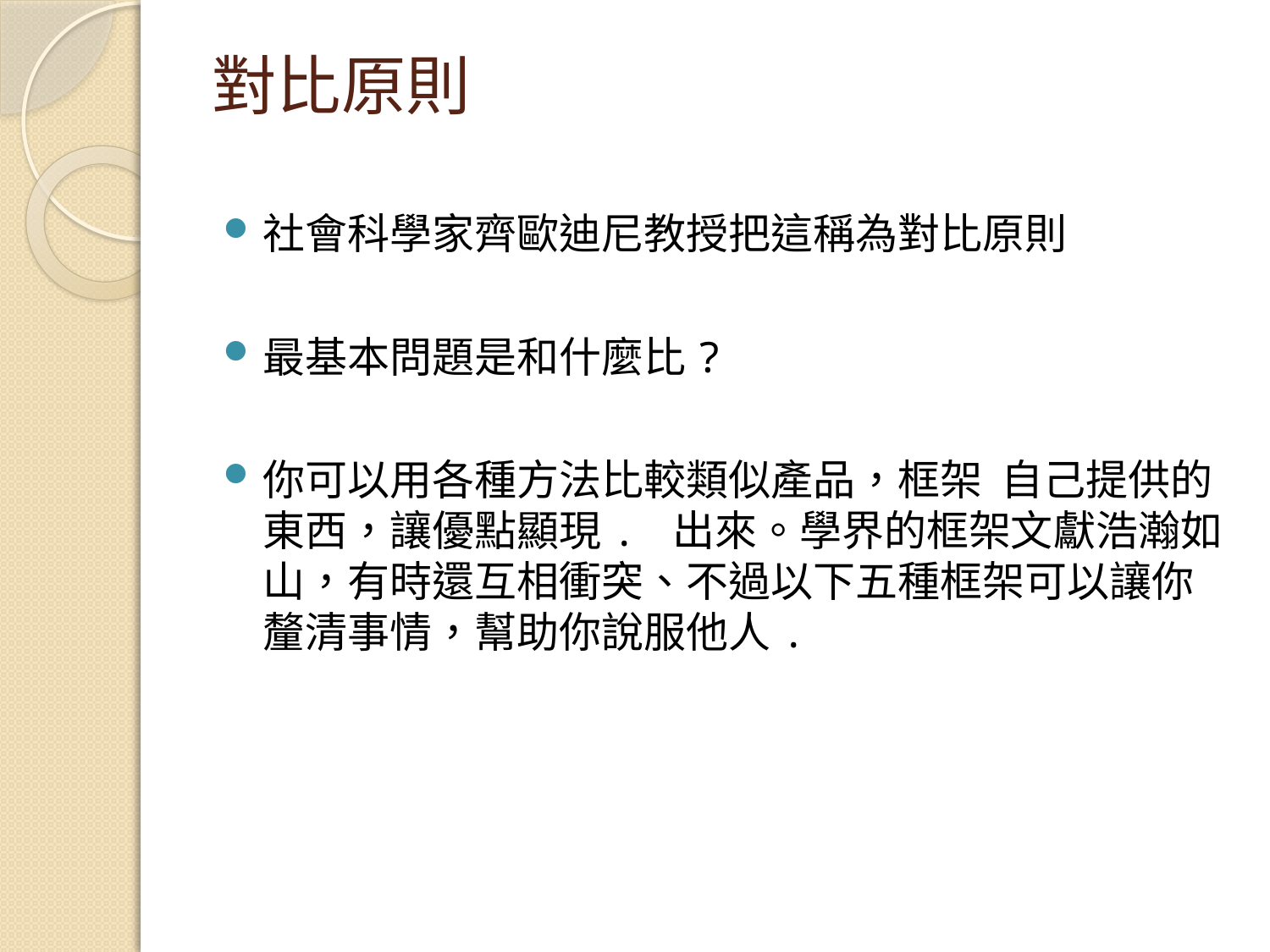

# 對比原則
社會科學家齊歐迪尼教授把這稱為對比原則

最基本問題是和什麼比?

你可以用各種方法比較類似產品，框架  自己提供的東西，讓優點顯現. 出來。學界的框架文獻浩瀚如山，有時還互相衝突、不過以下五種框架可以讓你釐清事情，幫助你說服他人.